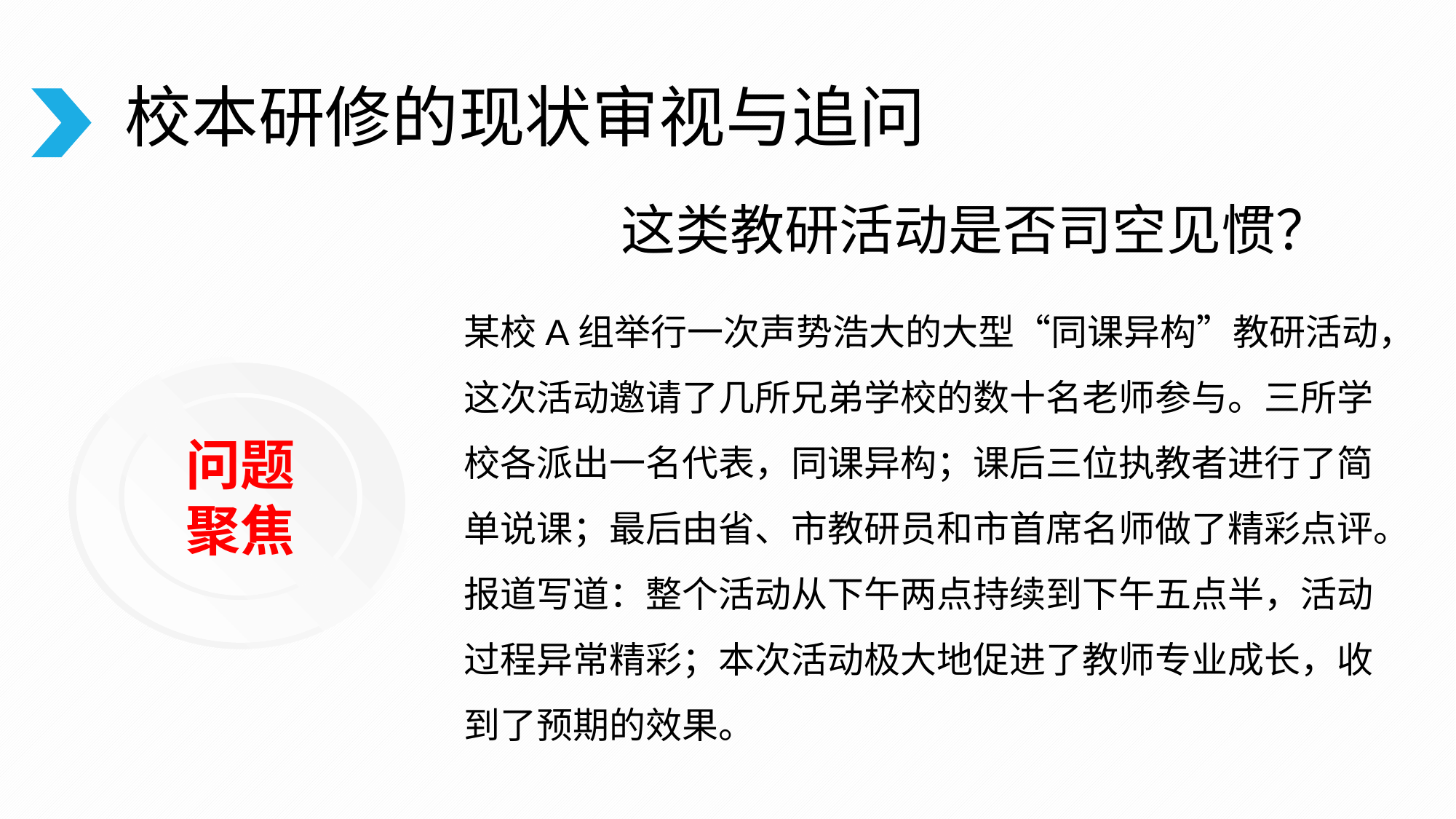

校本研修的现状审视与追问
这类教研活动是否司空见惯？

某校A组举行一次声势浩大的大型“同课异构”教研活动，这次活动邀请了几所兄弟学校的数十名老师参与。三所学校各派出一名代表，同课异构；课后三位执教者进行了简单说课；最后由省、市教研员和市首席名师做了精彩点评。报道写道：整个活动从下午两点持续到下午五点半，活动过程异常精彩；本次活动极大地促进了教师专业成长，收到了预期的效果。

问题聚焦